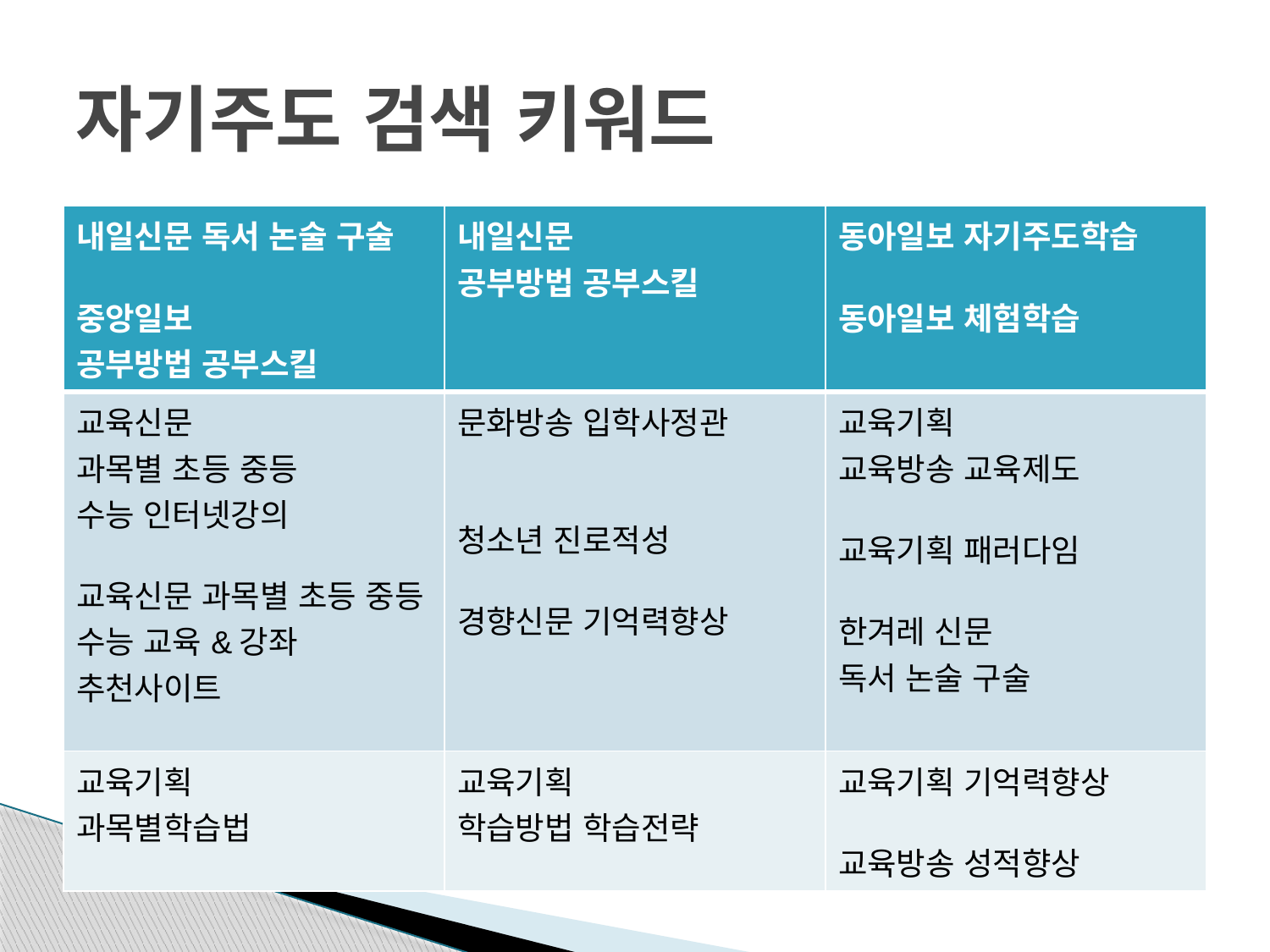

# 자기주도 검색 키워드
| 내일신문 독서 논술 구술 중앙일보 공부방법 공부스킬 | 내일신문 공부방법 공부스킬 | 동아일보 자기주도학습     동아일보 체험학습 |
| --- | --- | --- |
| 교육신문 과목별 초등 중등 수능 인터넷강의     교육신문 과목별 초등 중등 수능 교육&강좌 추천사이트 | 문화방송 입학사정관 청소년 진로적성 경향신문 기억력향상 | 교육기획 교육방송 교육제도   교육기획 패러다임   한겨레 신문 독서 논술 구술 |
| 교육기획 과목별학습법 | 교육기획 학습방법 학습전략 | 교육기획 기억력향상 교육방송 성적향상 |